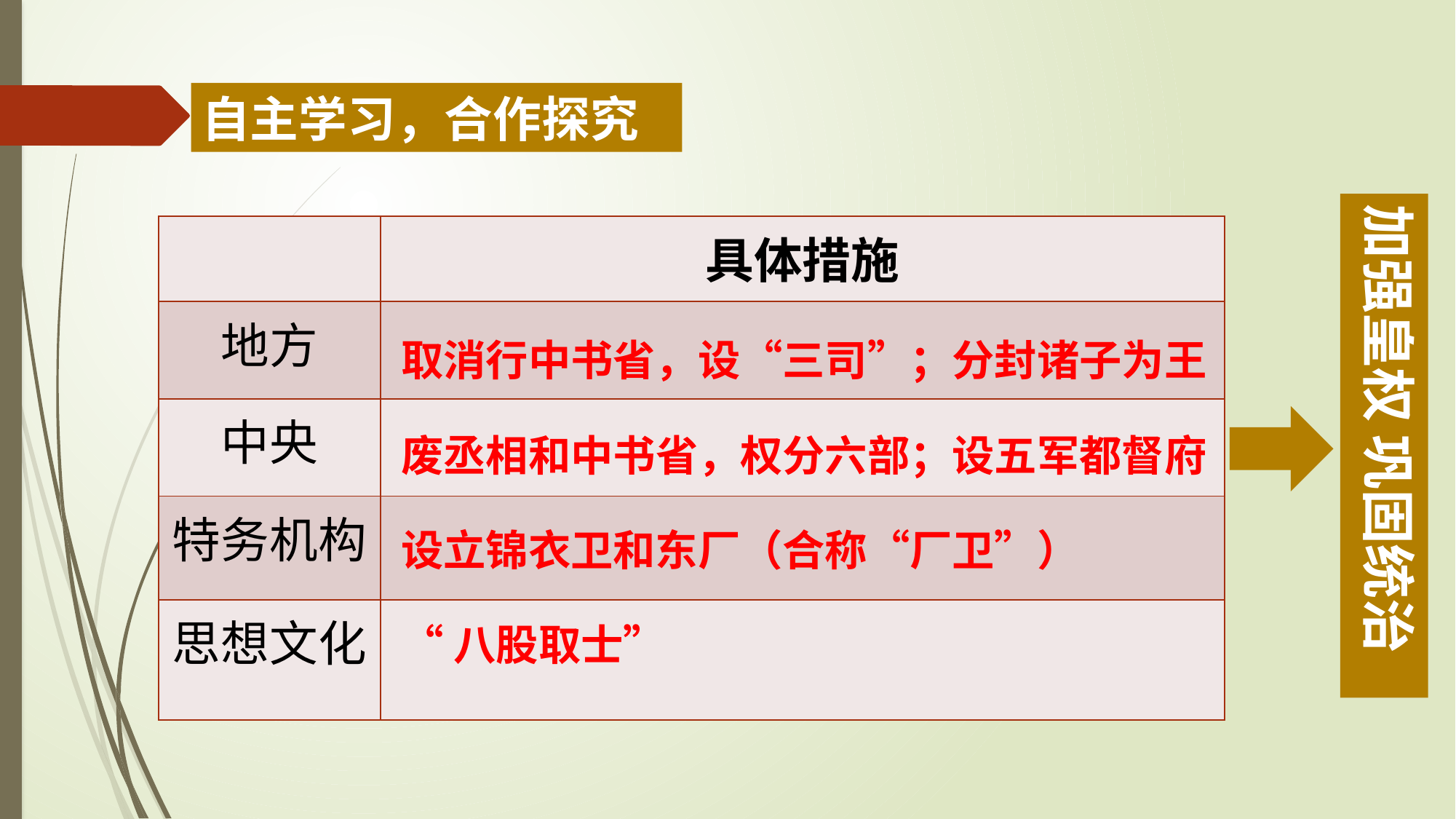

自主学习，合作探究
加强皇权 巩固统治
|  | 具体措施 |
| --- | --- |
| 地方 |  |
| 中央 |  |
| 特务机构 |  |
| 思想文化 |  |
取消行中书省，设“三司”；分封诸子为王

废丞相和中书省，权分六部；设五军都督府
设立锦衣卫和东厂（合称“厂卫”）
“八股取士”